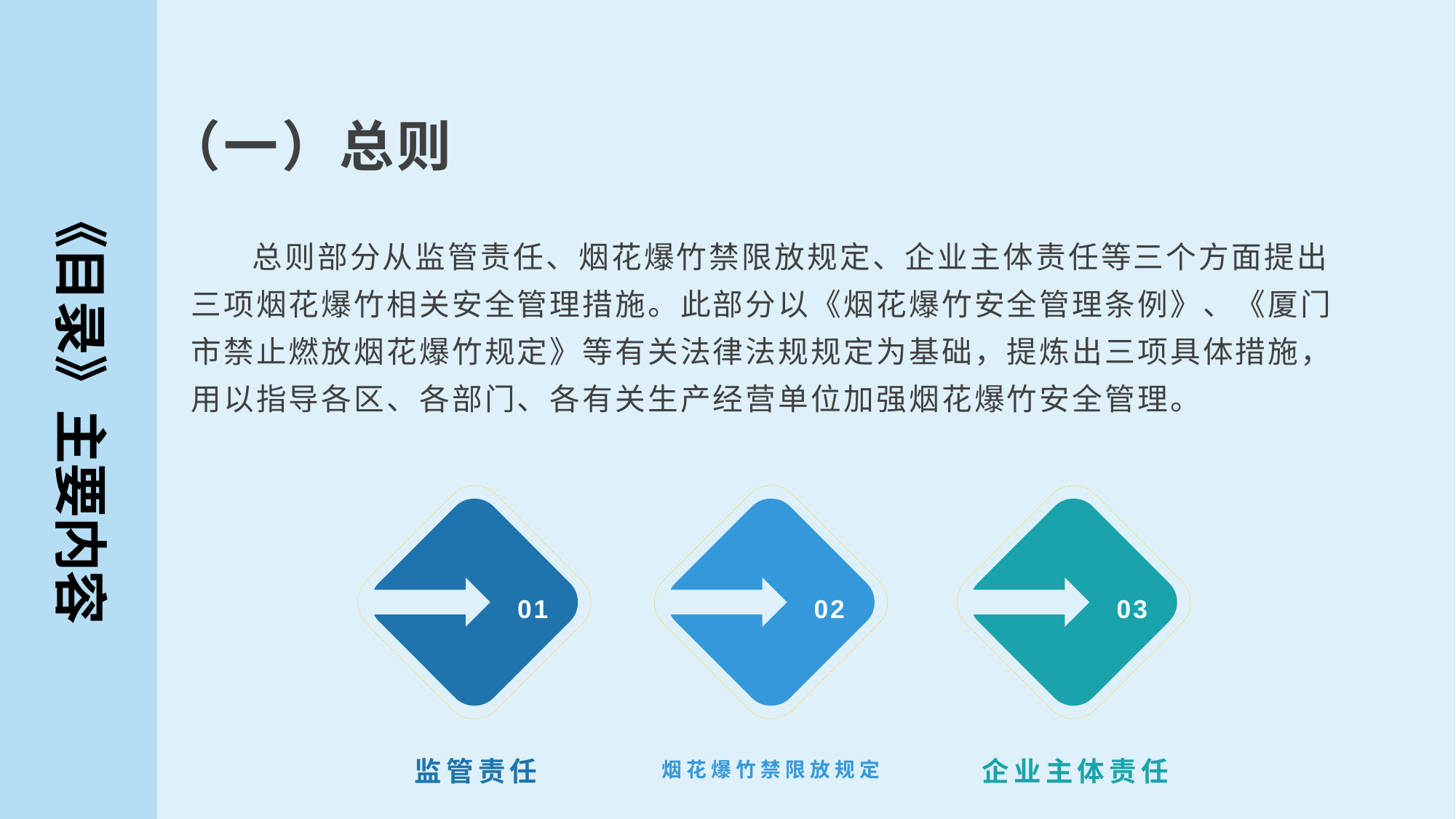

《目录》主要内容
# （一）总则
      总则部分从监管责任、烟花爆竹禁限放规定、企业主体责任等三个方面提出三项烟花爆竹相关安全管理措施。此部分以《烟花爆竹安全管理条例》、《厦门市禁止燃放烟花爆竹规定》等有关法律法规规定为基础，提炼出三项具体措施，用以指导各区、各部门、各有关生产经营单位加强烟花爆竹安全管理。

02
01
03
烟花爆竹禁限放规定
监管责任
企业主体责任